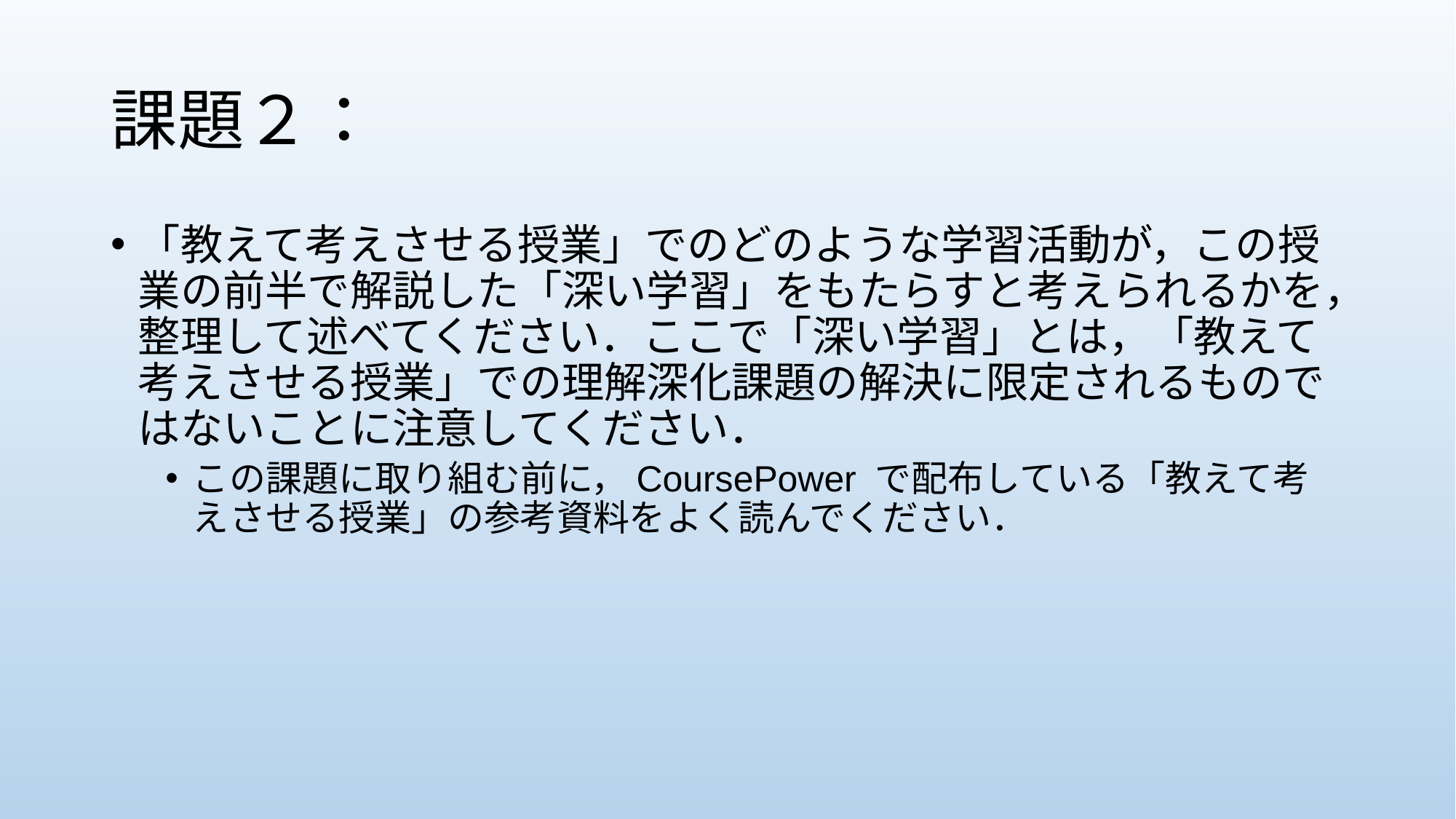

# 課題２：
「教えて考えさせる授業」でのどのような学習活動が，この授業の前半で解説した「深い学習」をもたらすと考えられるかを，整理して述べてください．ここで「深い学習」とは，「教えて考えさせる授業」での理解深化課題の解決に限定されるものではないことに注意してください．
この課題に取り組む前に，CoursePower で配布している「教えて考えさせる授業」の参考資料をよく読んでください．